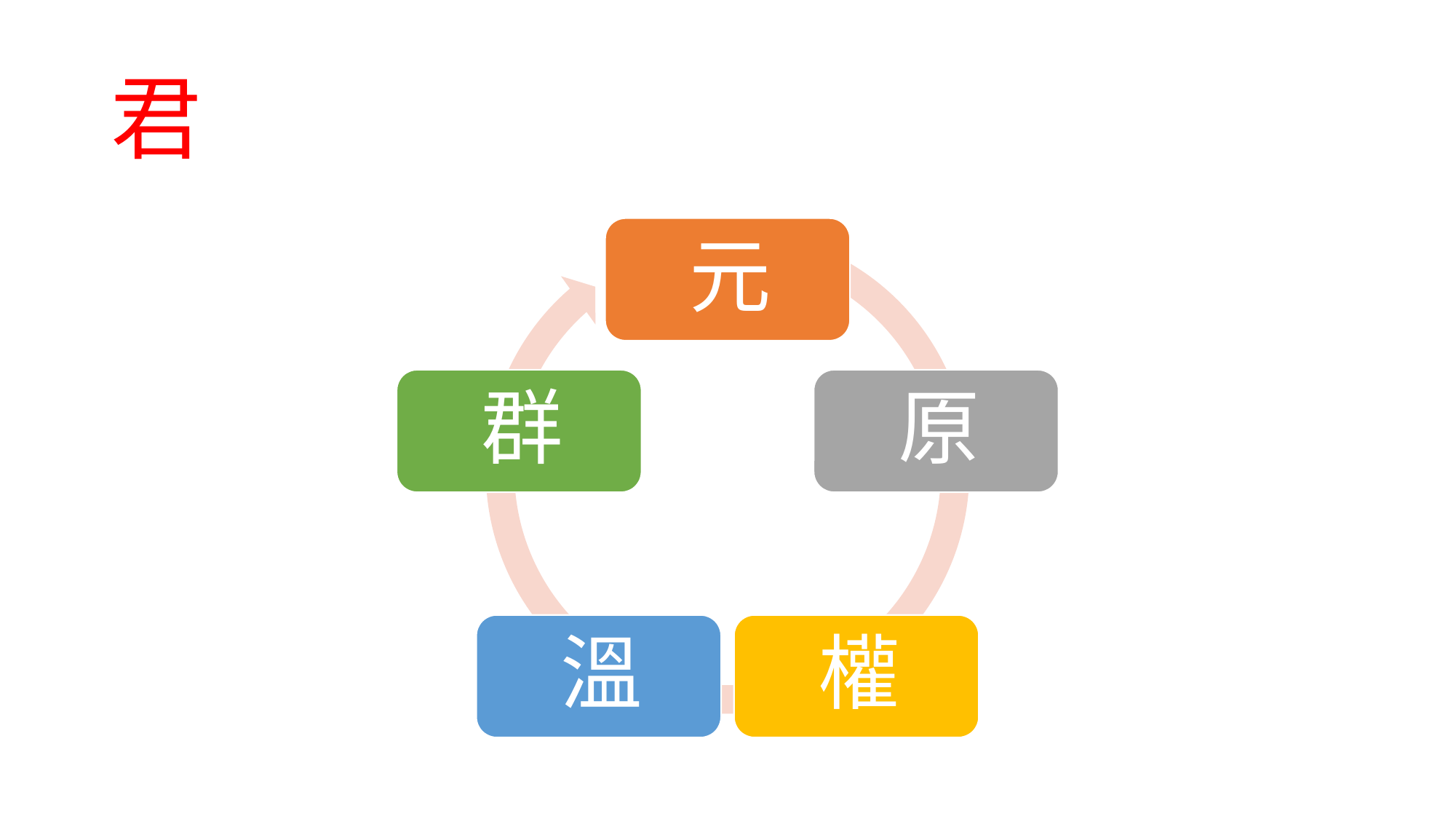

# 君
元
原
權
溫
群